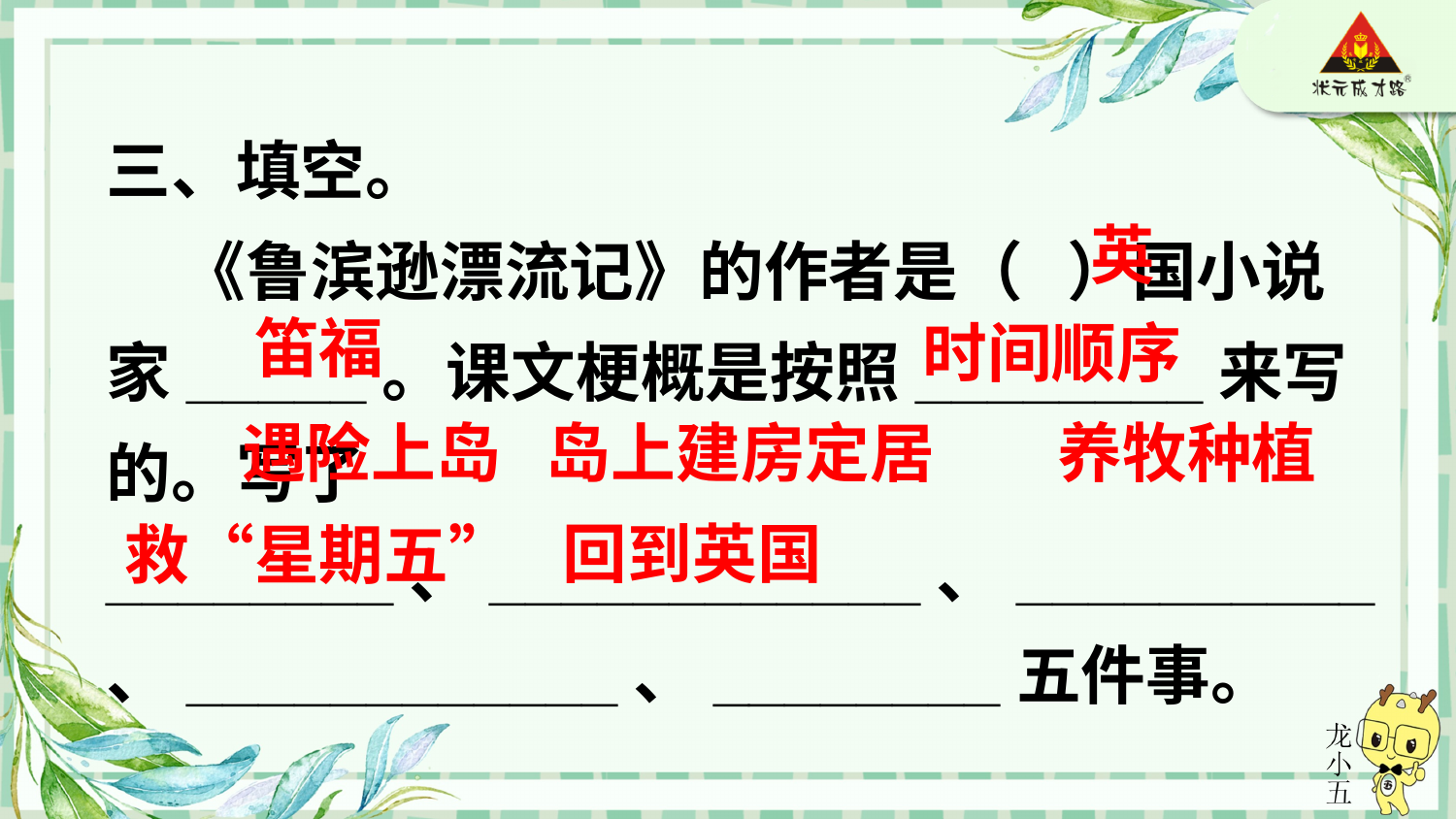

三、填空。
    《鲁滨逊漂流记》的作者是（   ）国小说家_____。课文梗概是按照________来写的。写了________、____________、__________、____________、________五件事。
英
笛福
时间顺序

岛上建房定居
养牧种植
遇险上岛
回到英国
救“星期五”